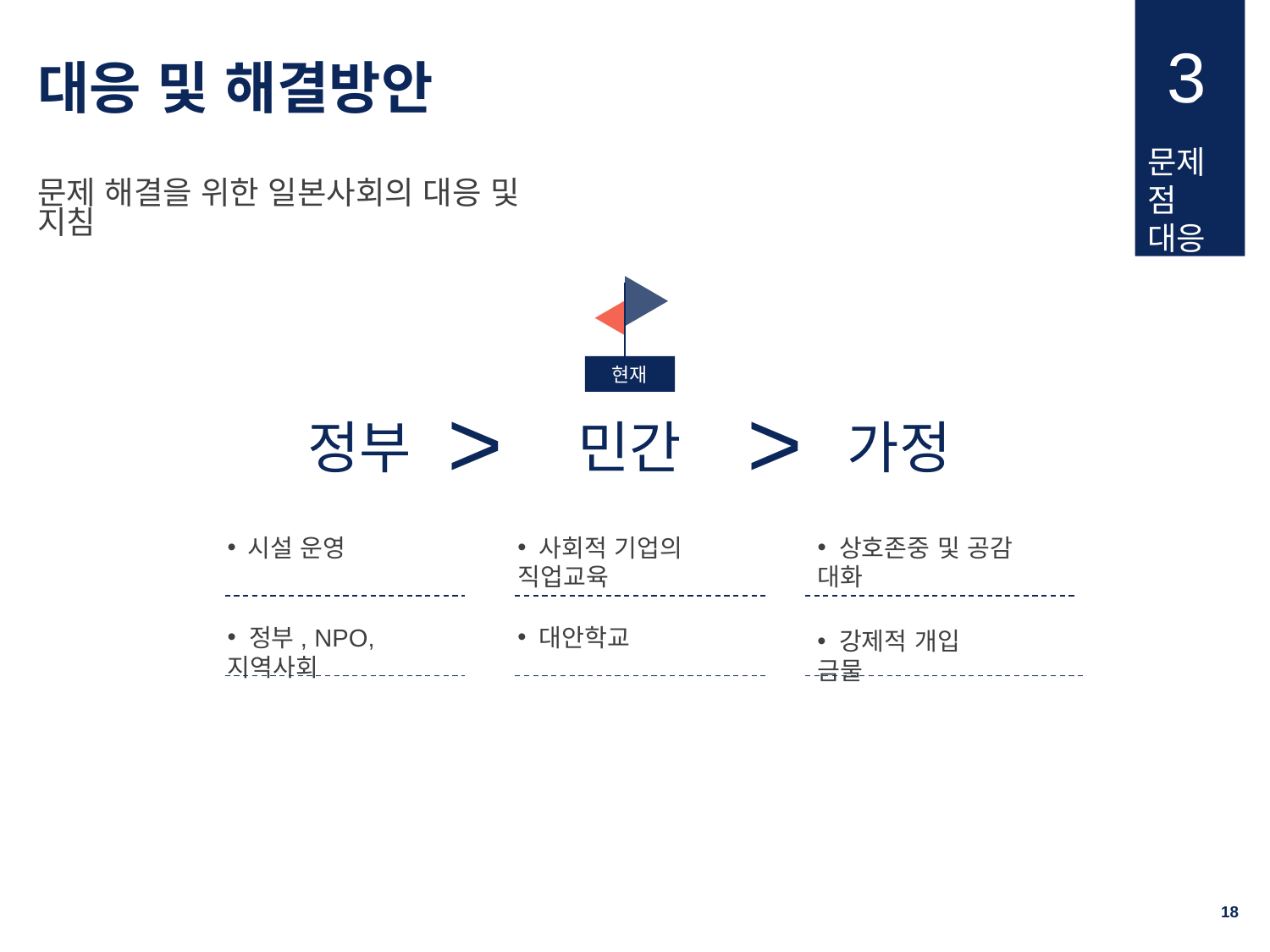

3

대응 및 해결방안
문제점
대응
문제 해결을 위한 일본사회의 대응 및 지침

현재
>
>
정부
민간
가정
 시설 운영
 사회적 기업의 직업교육
 상호존중 및 공감 대화
 정부, NPO, 지역사회
 대안학교
 강제적 개입 금물
18